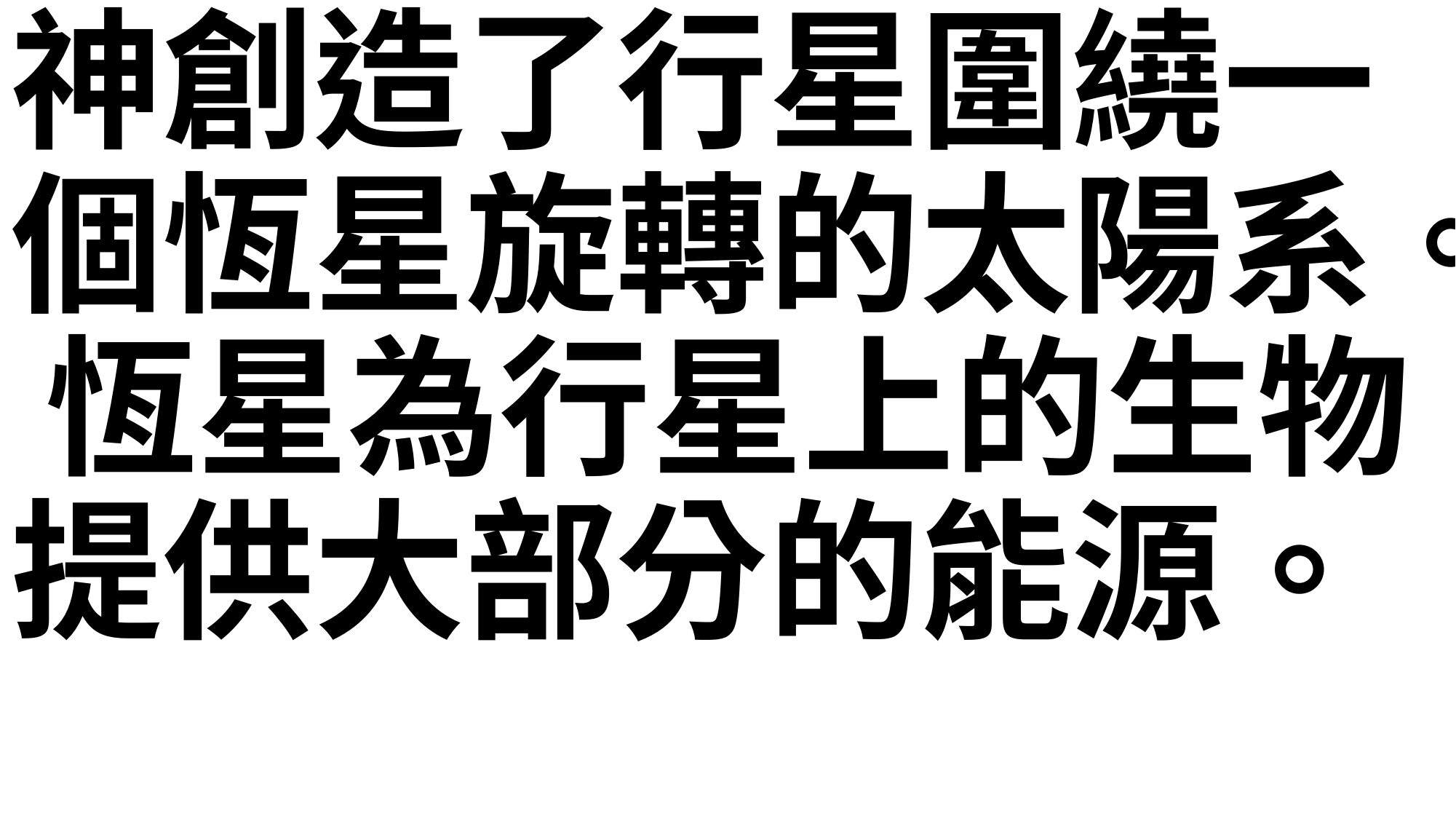

神創造了行星圍繞一個恆星旋轉的太陽系。 恆星為行星上的生物提供大部分的能源。